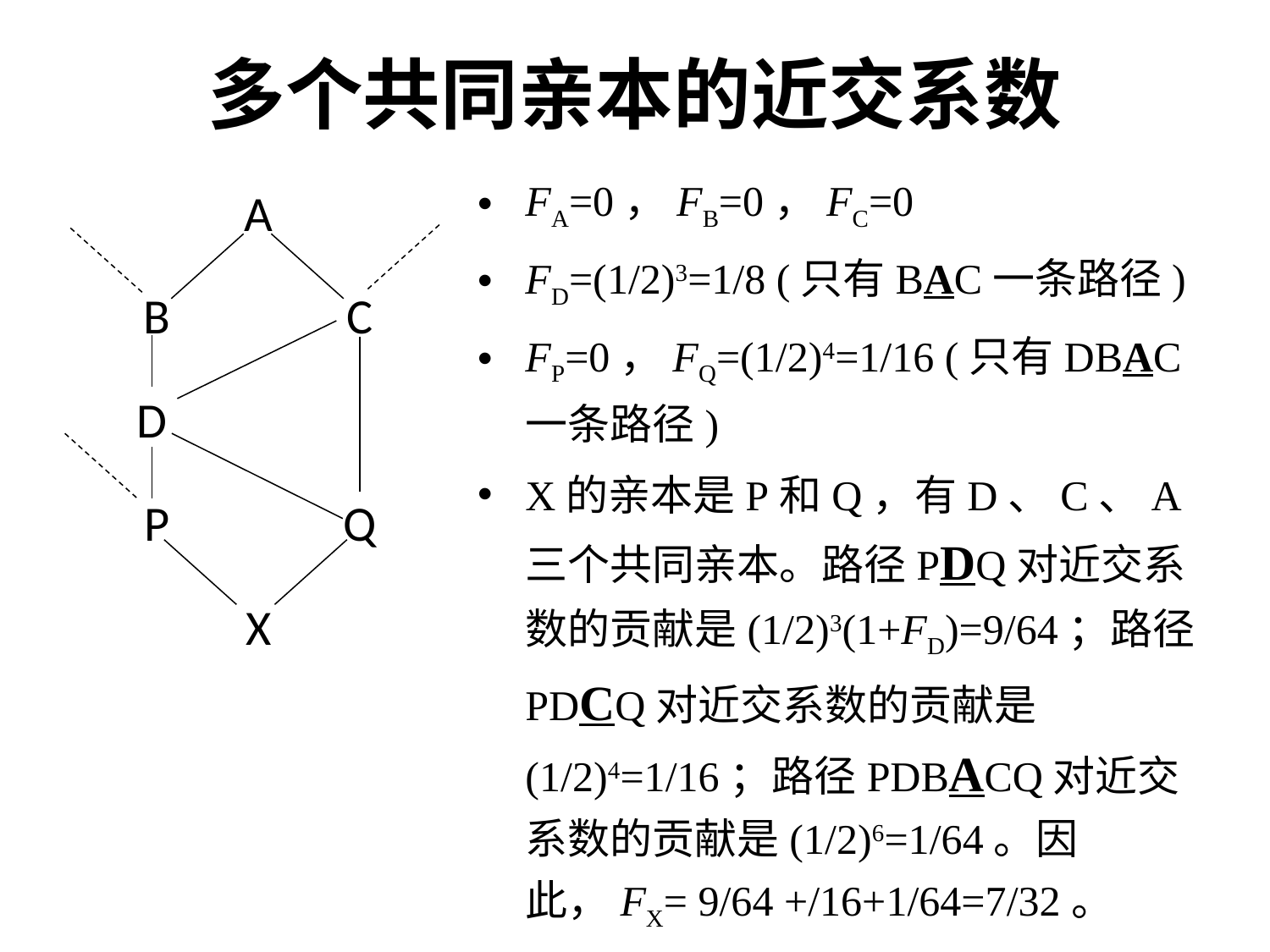

# 多个共同亲本的近交系数
FA=0，FB=0，FC=0
FD=(1/2)3=1/8 (只有BAC一条路径)
FP=0，FQ=(1/2)4=1/16 (只有DBAC一条路径)
X的亲本是P和Q，有D、C、A三个共同亲本。路径PDQ对近交系数的贡献是(1/2)3(1+FD)=9/64；路径PDCQ对近交系数的贡献是(1/2)4=1/16；路径PDBACQ对近交系数的贡献是(1/2)6=1/64。因此，FX= 9/64 +/16+1/64=7/32。
A
B
C
D
P
Q
X